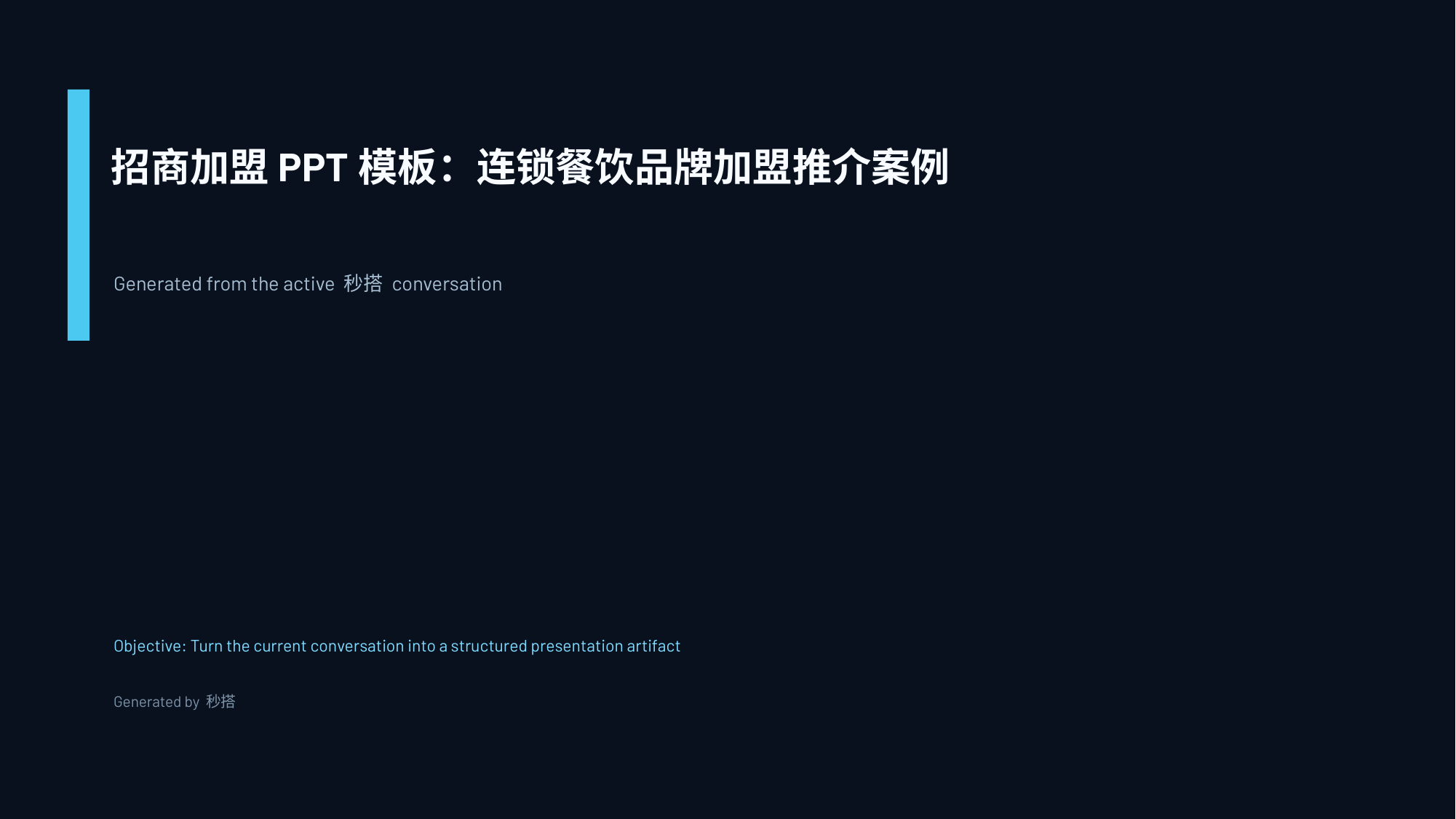

招商加盟PPT模板：连锁餐饮品牌加盟推介案例
Generated from the active 秒搭 conversation
Objective: Turn the current conversation into a structured presentation artifact
Generated by 秒搭